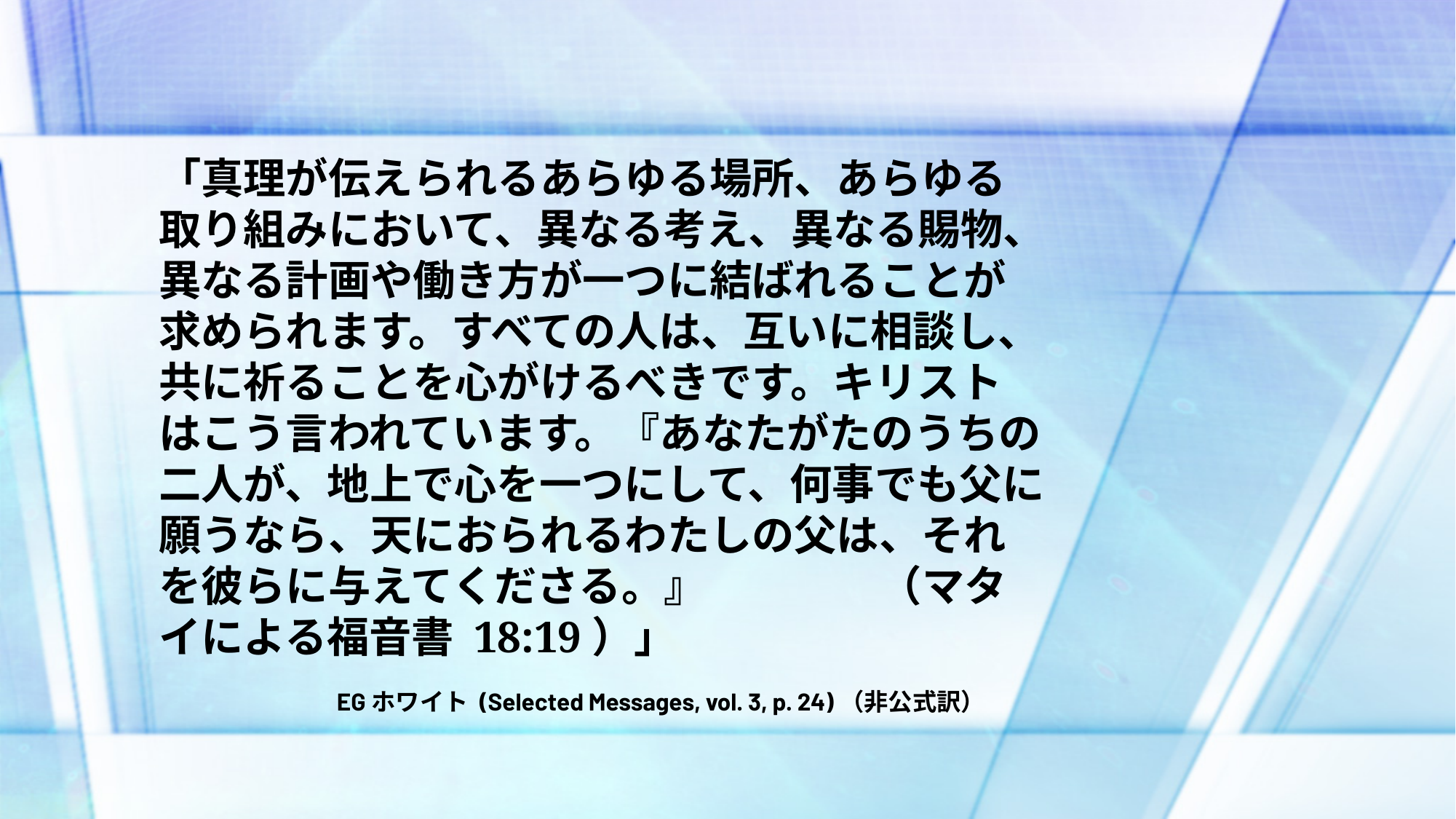

「真理が伝えられるあらゆる場所、あらゆる取り組みにおいて、異なる考え、異なる賜物、異なる計画や働き方が一つに結ばれることが求められます。すべての人は、互いに相談し、共に祈ることを心がけるべきです。キリストはこう言われています。『あなたがたのうちの二人が、地上で心を一つにして、何事でも父に願うなら、天におられるわたしの父は、それを彼らに与えてくださる。』                  （マタイによる福音書 18:19）」
EGホワイト (Selected Messages, vol. 3, p. 24)（非公式訳）